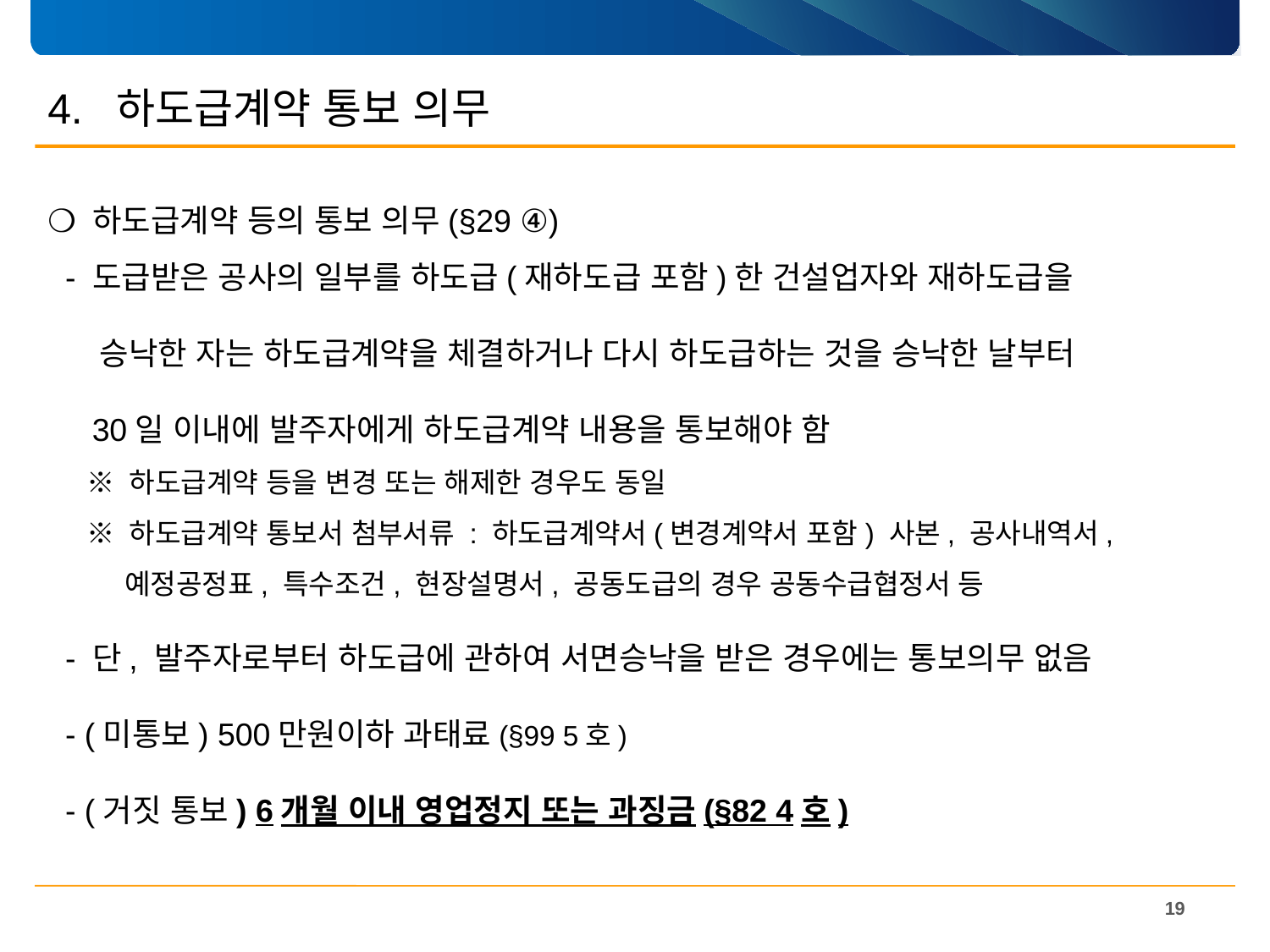

# 4.  하도급계약 통보 의무
❍ 하도급계약 등의 통보 의무(§29 ④)
  - 도급받은 공사의 일부를 하도급(재하도급 포함)한 건설업자와 재하도급을
     승낙한 자는 하도급계약을 체결하거나 다시 하도급하는 것을 승낙한 날부터
     30일 이내에 발주자에게 하도급계약 내용을 통보해야 함
     ※ 하도급계약 등을 변경 또는 해제한 경우도 동일
     ※ 하도급계약 통보서 첨부서류 : 하도급계약서(변경계약서 포함) 사본, 공사내역서,
         예정공정표, 특수조건, 현장설명서, 공동도급의 경우 공동수급협정서 등
  - 단, 발주자로부터 하도급에 관하여 서면승낙을 받은 경우에는 통보의무 없음
  - (미통보) 500만원이하 과태료(§99 5호)
  - (거짓 통보) 6개월 이내 영업정지 또는 과징금(§82 4호)